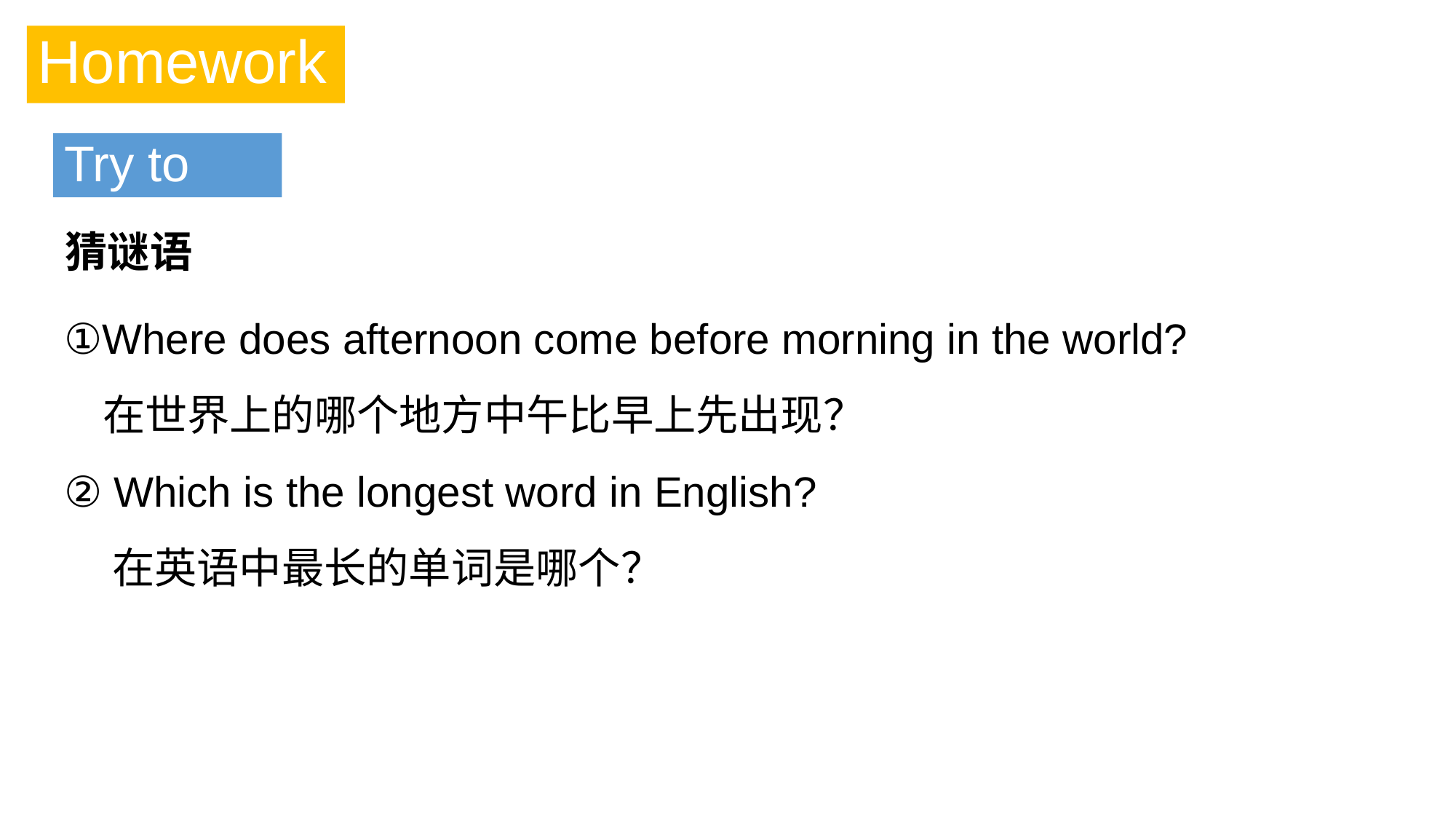

Homework
Try to do:
猜谜语
①Where does afternoon come before morning in the world?
   在世界上的哪个地方中午比早上先出现？
② Which is the longest word in English?
    在英语中最长的单词是哪个？